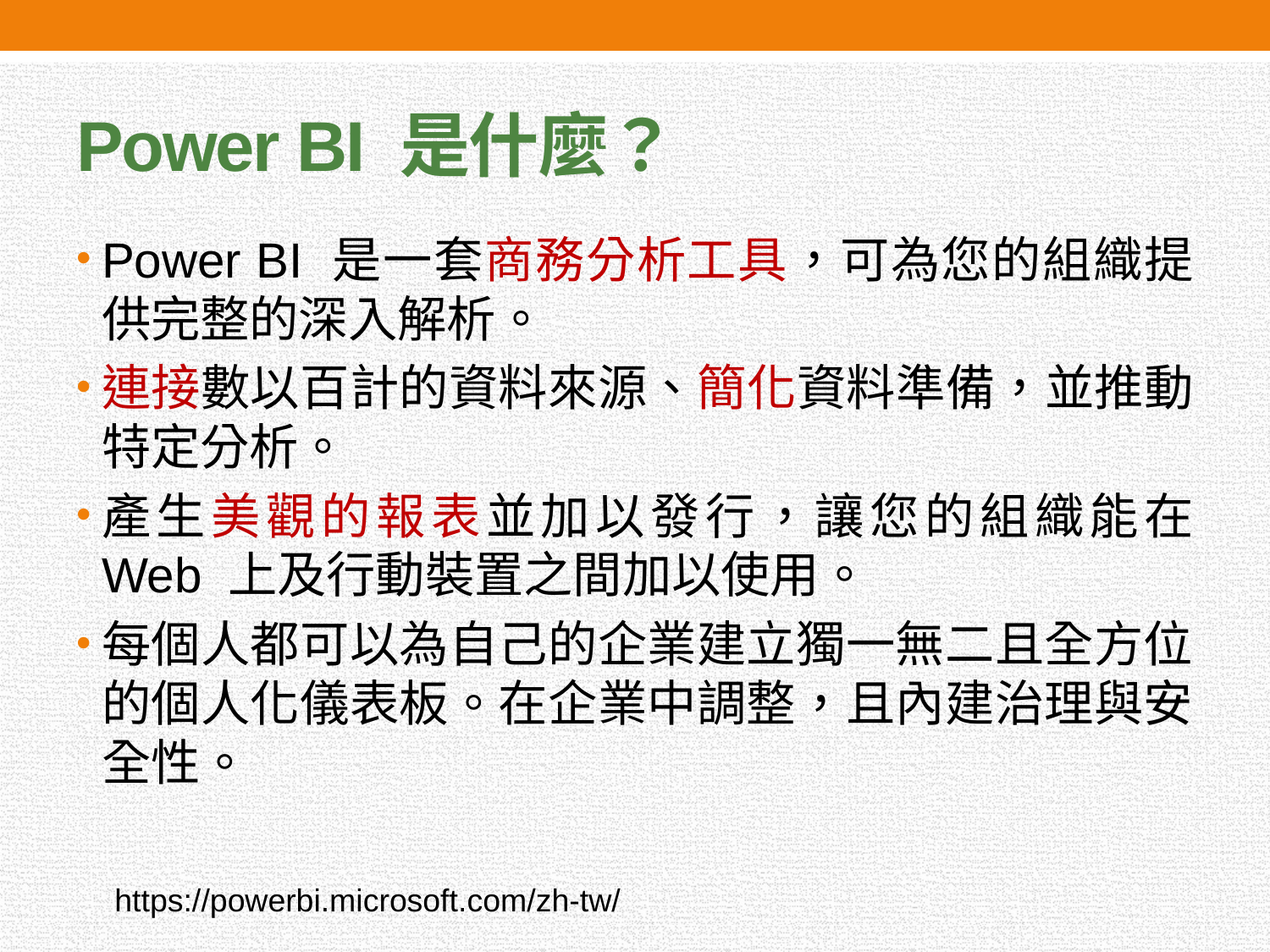

# Power BI 是什麼？
Power BI 是一套商務分析工具，可為您的組織提供完整的深入解析。
連接數以百計的資料來源、簡化資料準備，並推動特定分析。
產生美觀的報表並加以發行，讓您的組織能在 Web 上及行動裝置之間加以使用。
每個人都可以為自己的企業建立獨一無二且全方位的個人化儀表板。在企業中調整，且內建治理與安全性。
https://powerbi.microsoft.com/zh-tw/